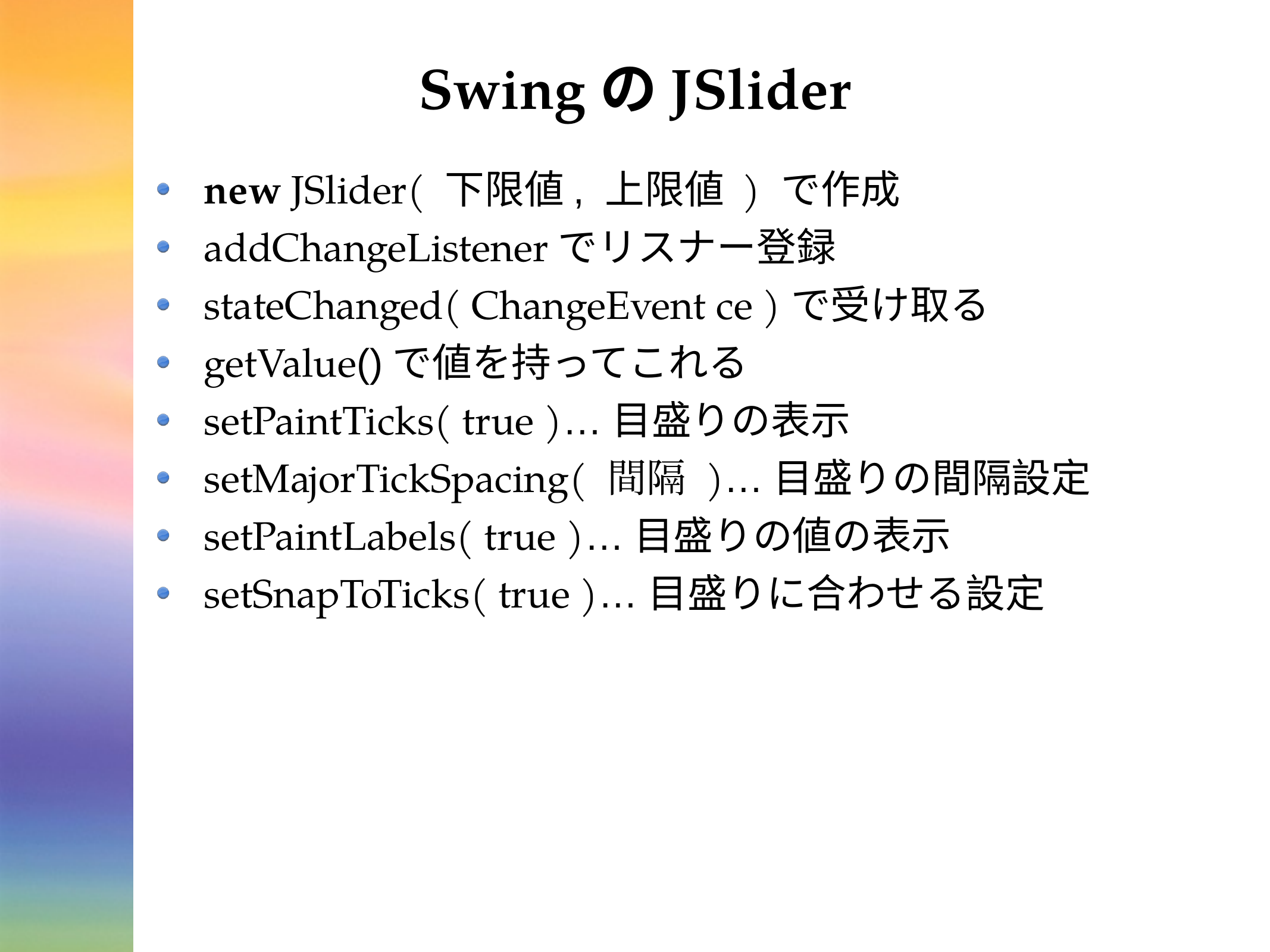

# SwingのJSlider
new JSlider( 下限値, 上限値 ) で作成
addChangeListenerでリスナー登録
stateChanged( ChangeEvent ce )で受け取る
getValue()で値を持ってこれる
setPaintTicks( true )…目盛りの表示
setMajorTickSpacing( 間隔 )…目盛りの間隔設定
setPaintLabels( true )…目盛りの値の表示
setSnapToTicks( true )…目盛りに合わせる設定